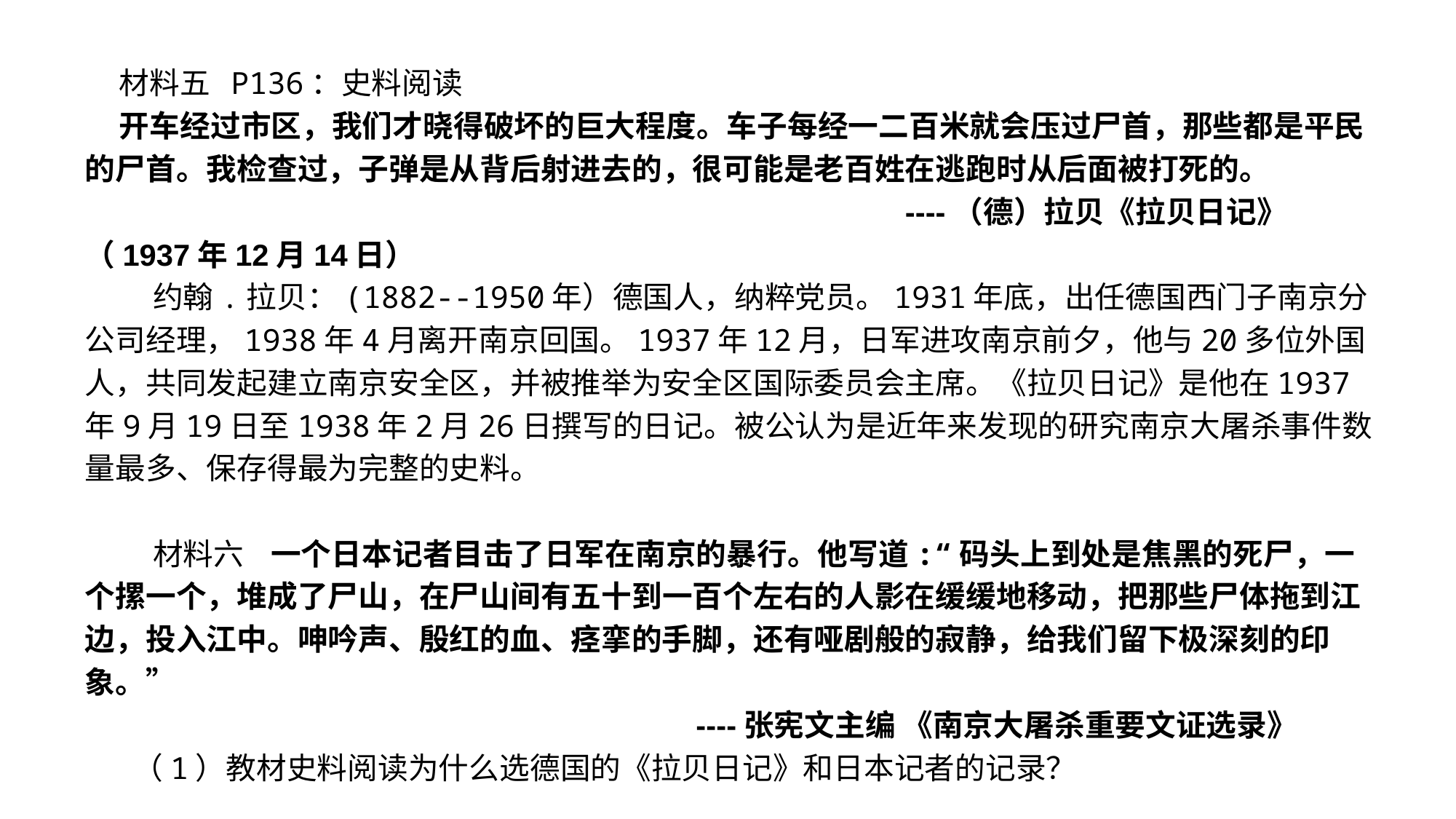

材料五  P136：史料阅读
    开车经过市区，我们才晓得破坏的巨大程度。车子每经一二百米就会压过尸首，那些都是平民的尸首。我检查过，子弹是从背后射进去的，很可能是老百姓在逃跑时从后面被打死的。
                                                                                                  ----（德）拉贝《拉贝日记》（1937年12月14日）
         约翰.拉贝：(1882--1950年）德国人，纳粹党员。1931年底，出任德国西门子南京分公司经理，1938年4月离开南京回国。1937年12月，日军进攻南京前夕，他与20多位外国人，共同发起建立南京安全区，并被推举为安全区国际委员会主席。《拉贝日记》是他在1937年9月19日至1938年2月26日撰写的日记。被公认为是近年来发现的研究南京大屠杀事件数量最多、保存得最为完整的史料。

         材料六    一个日本记者目击了日军在南京的暴行。他写道:“码头上到处是焦黑的死尸，一个摞一个，堆成了尸山，在尸山间有五十到一百个左右的人影在缓缓地移动，把那些尸体拖到江边，投入江中。呻吟声、殷红的血、痉挛的手脚，还有哑剧般的寂静，给我们留下极深刻的印象。”
                                                                         ----张宪文主编 《南京大屠杀重要文证选录》
      （1）教材史料阅读为什么选德国的《拉贝日记》和日本记者的记录？